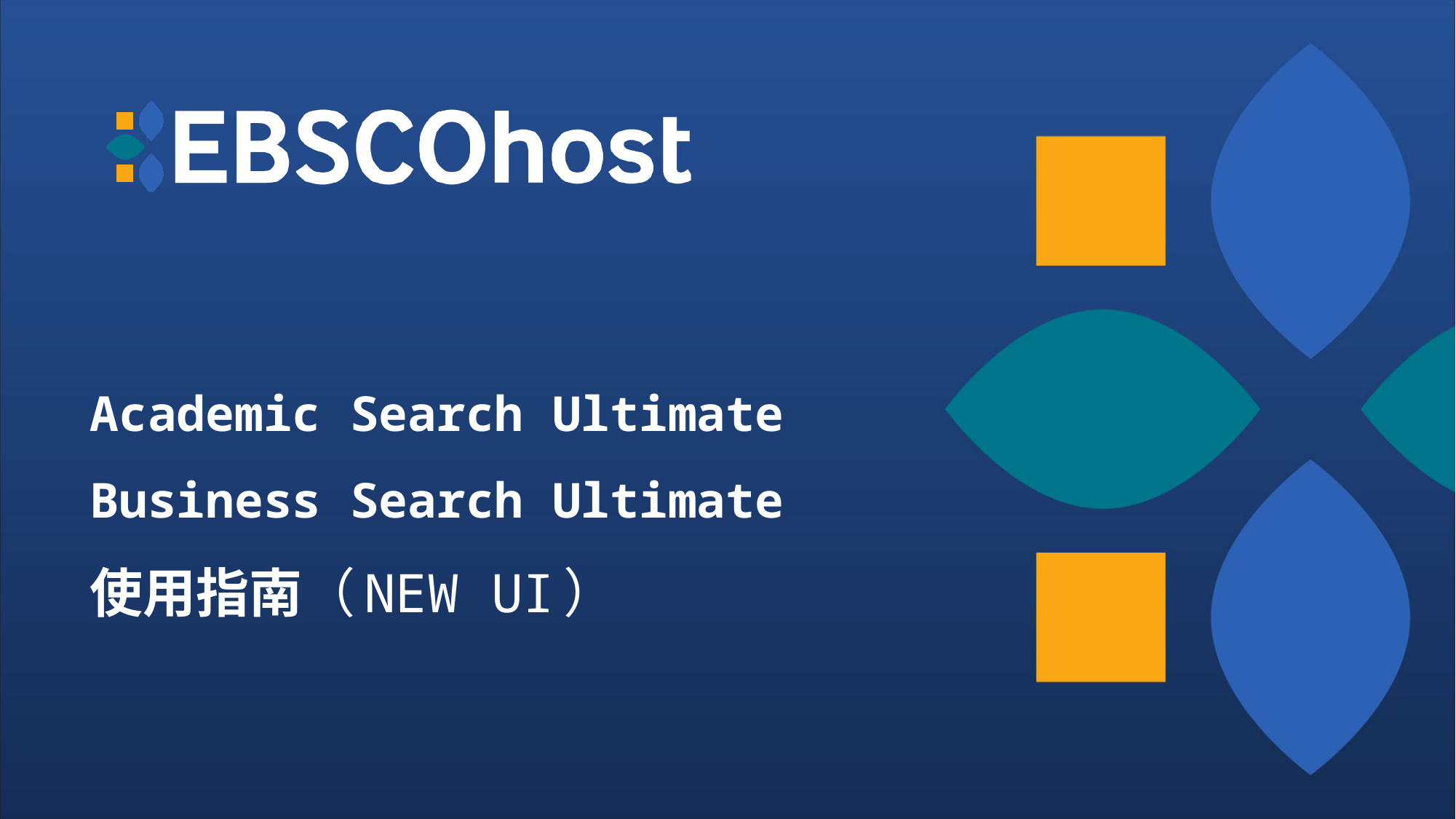

# Academic Search Ultimate Business Search Ultimate 使用指南（NEW UI）